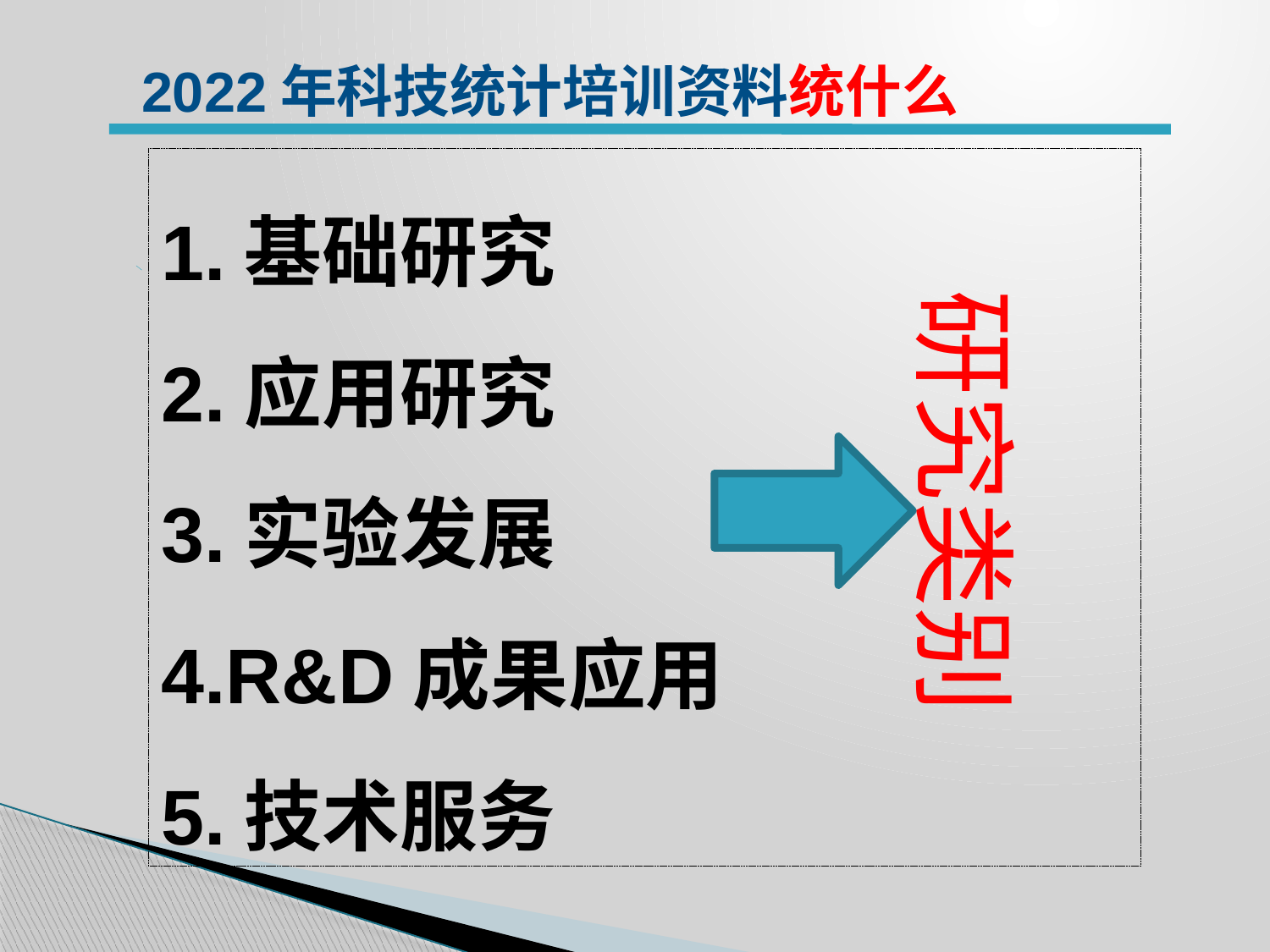

2022年科技统计培训资料统什么
1.基础研究
2.应用研究
3.实验发展
4.R&D成果应用
5.技术服务
研究类别